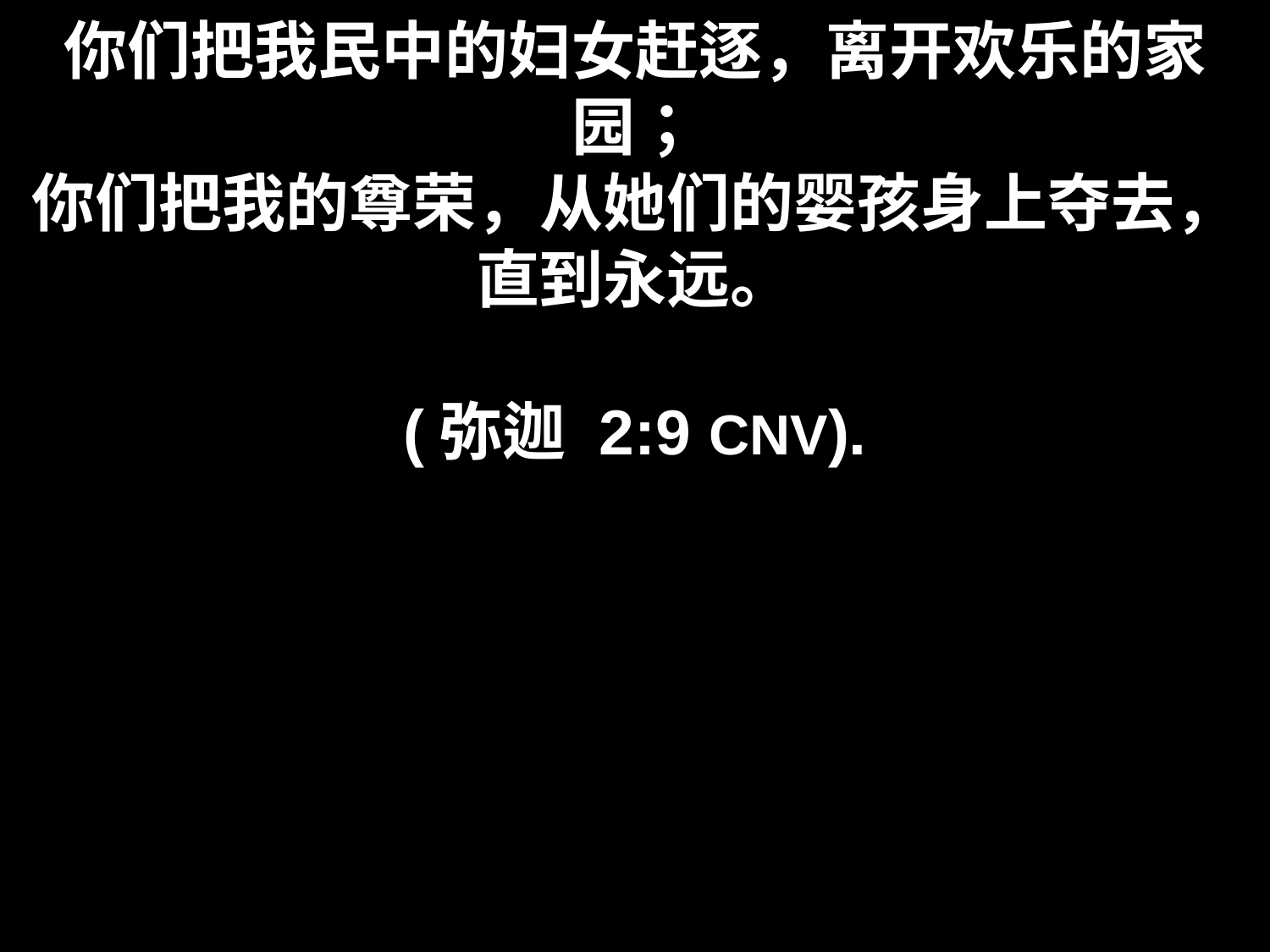

# 你们把我民中的妇女赶逐，离开欢乐的家园； 你们把我的尊荣，从她们的婴孩身上夺去， 直到永远。 (弥迦 2:9 CNV).